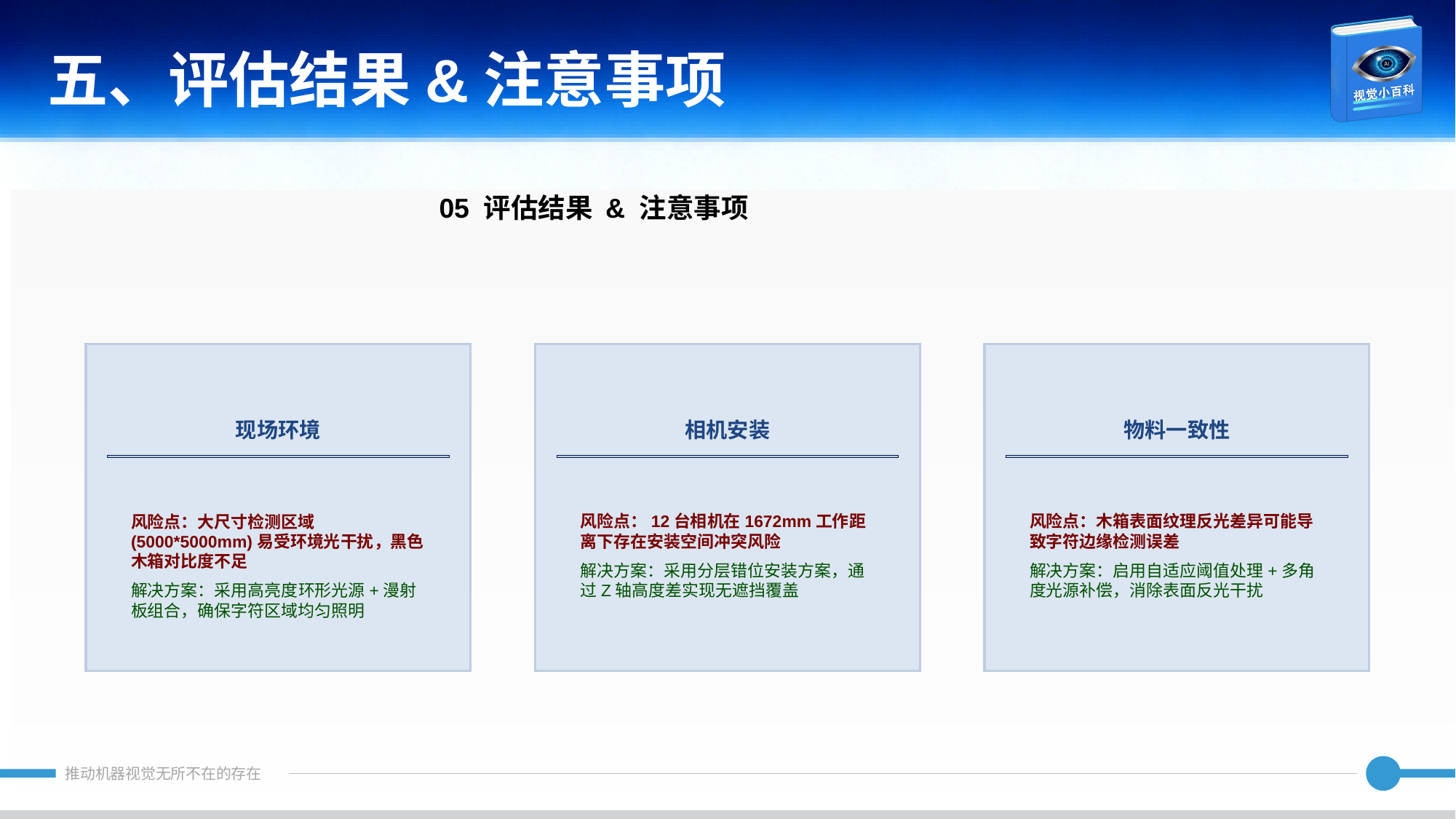

五、评估结果&注意事项

05 评估结果 & 注意事项

现场环境

相机安装

物料一致性

风险点：大尺寸检测区域(5000*5000mm)易受环境光干扰，黑色木箱对比度不足
解决方案：采用高亮度环形光源+漫射板组合，确保字符区域均匀照明

风险点：12台相机在1672mm工作距离下存在安装空间冲突风险
解决方案：采用分层错位安装方案，通过Z轴高度差实现无遮挡覆盖

风险点：木箱表面纹理反光差异可能导致字符边缘检测误差
解决方案：启用自适应阈值处理+多角度光源补偿，消除表面反光干扰
10